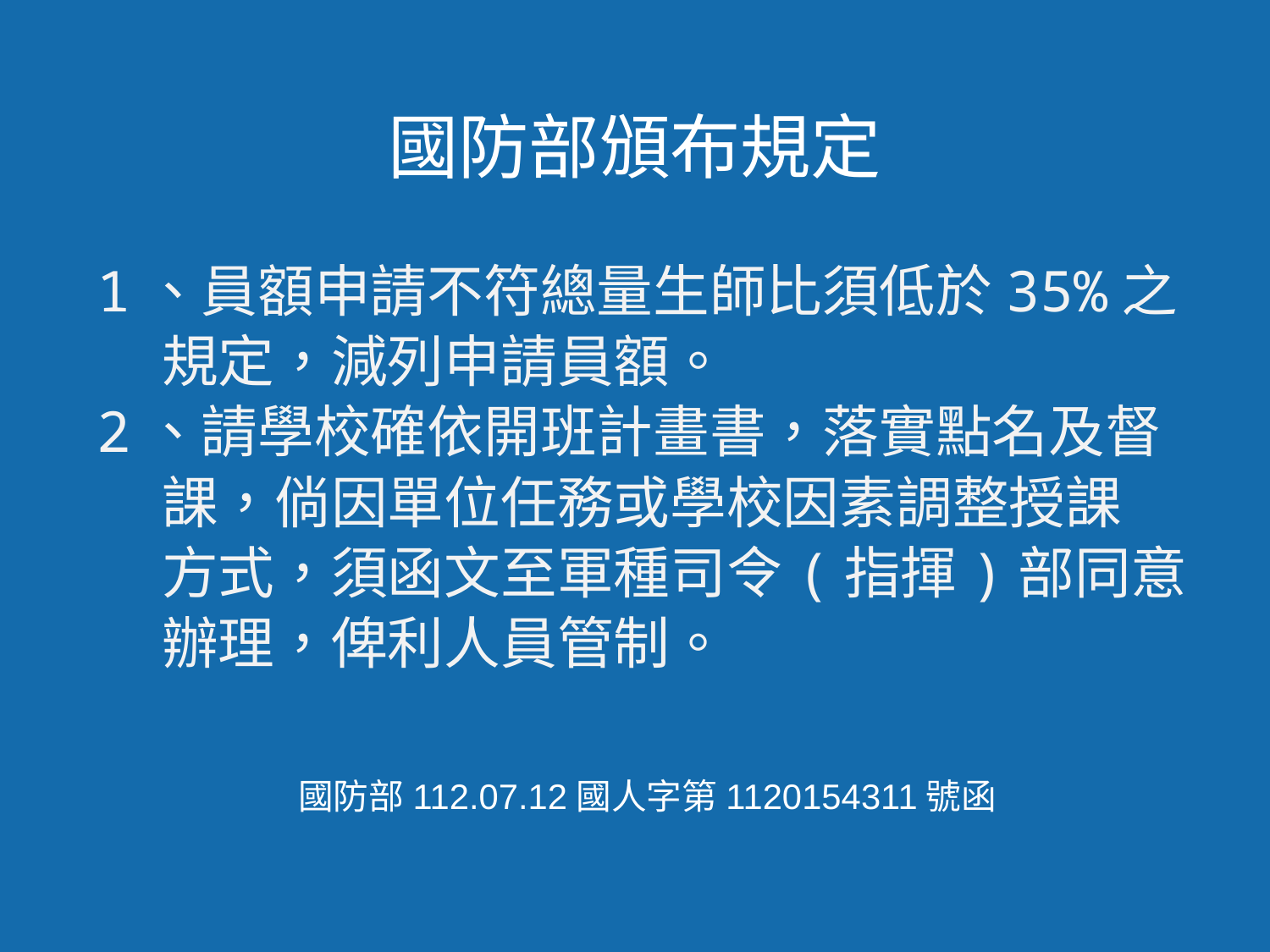

國防部頒布規定
1、員額申請不符總量生師比須低於35%之
    規定，減列申請員額。
2、請學校確依開班計畫書，落實點名及督
    課，倘因單位任務或學校因素調整授課
    方式，須函文至軍種司令(指揮)部同意
    辦理，俾利人員管制。

國防部112.07.12國人字第1120154311號函